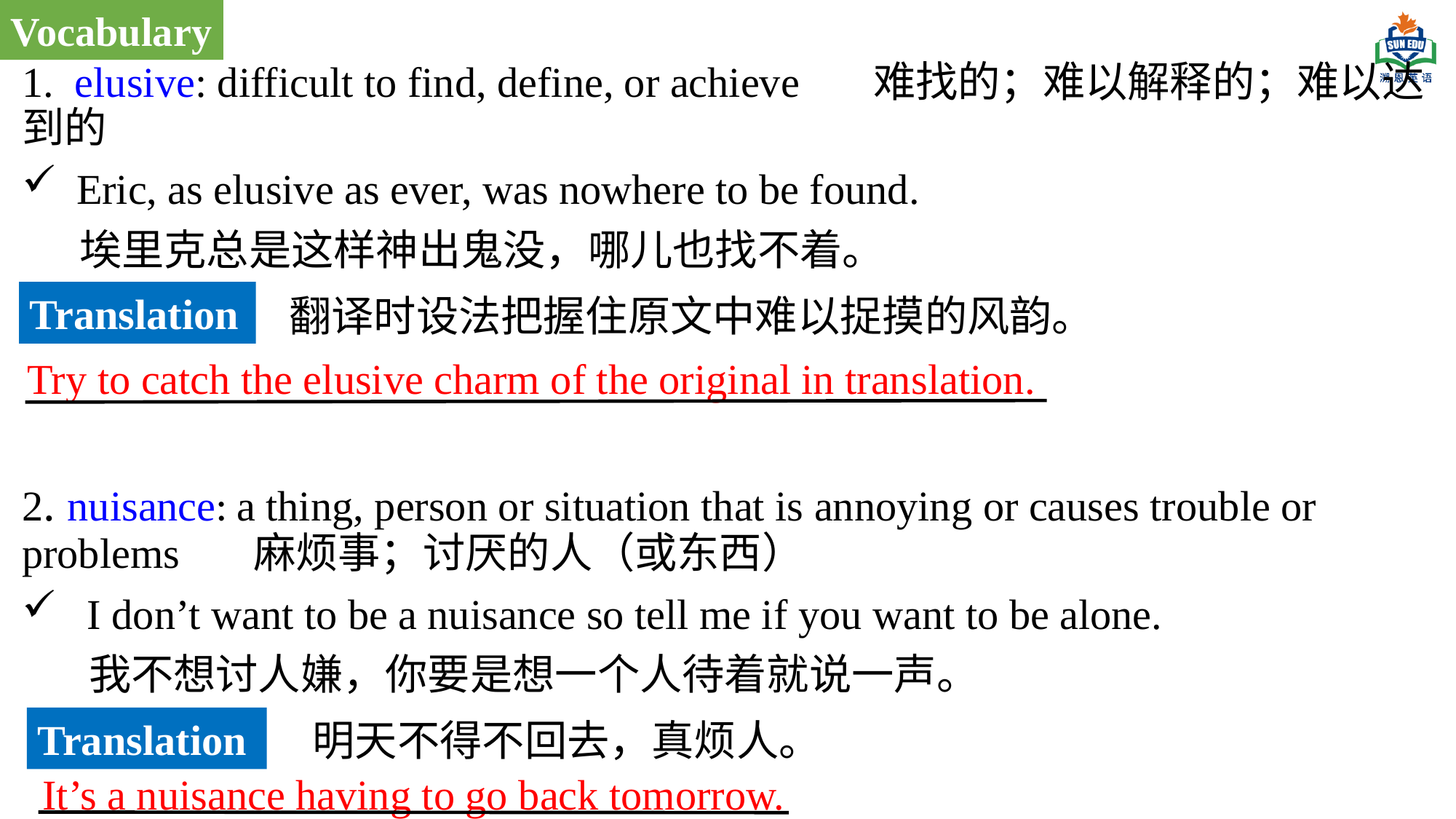

Vocabulary
1.  elusive: difficult to find, define, or achieve      难找的；难以解释的；难以达到的
Eric, as elusive as ever, was nowhere to be found.
     埃里克总是这样神出鬼没，哪儿也找不着。

2. nuisance: a thing, person or situation that is annoying or causes trouble or problems      麻烦事；讨厌的人（或东西）
 I don’t want to be a nuisance so tell me if you want to be alone.
      我不想讨人嫌，你要是想一个人待着就说一声。
Translation
翻译时设法把握住原文中难以捉摸的风韵。
Try to catch the elusive charm of the original in translation.
Translation
明天不得不回去，真烦人。
It’s a nuisance having to go back tomorrow.